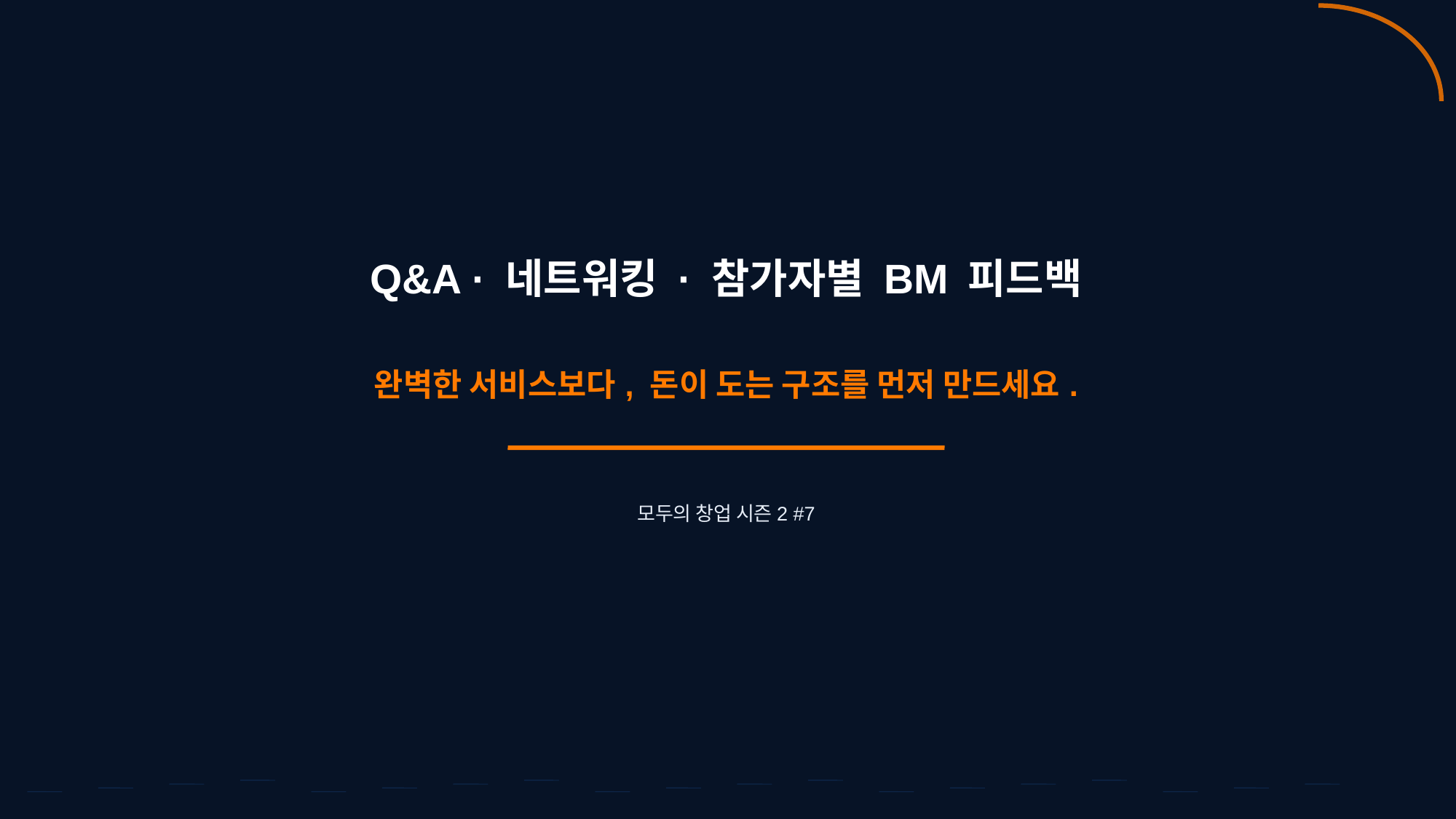

Q&A · 네트워킹 · 참가자별 BM 피드백
완벽한 서비스보다, 돈이 도는 구조를 먼저 만드세요.

모두의 창업 시즌2 #7